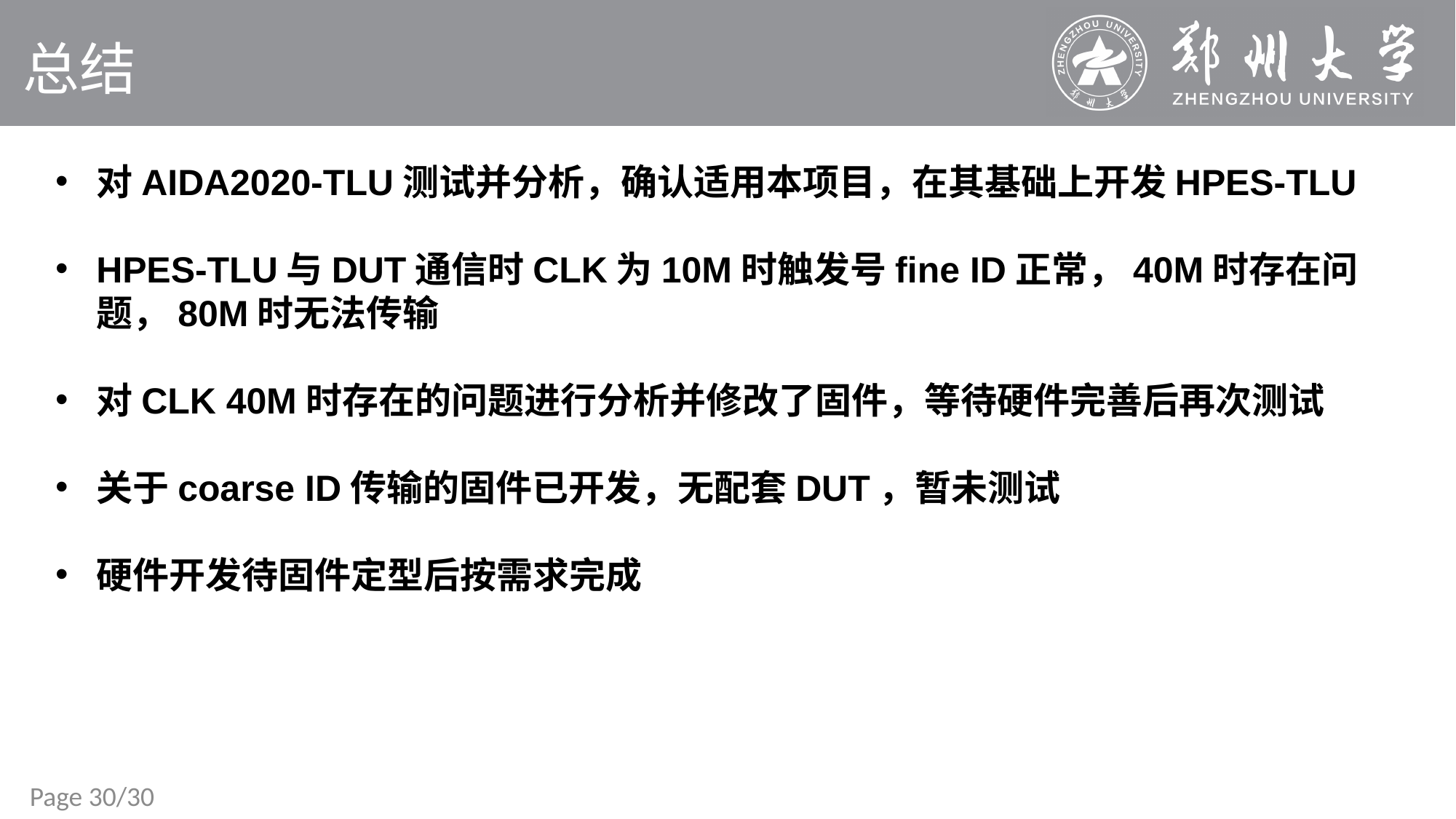

总结
对AIDA2020-TLU测试并分析，确认适用本项目，在其基础上开发HPES-TLU

HPES-TLU与DUT通信时CLK为10M时触发号fine ID正常，40M时存在问题，80M时无法传输

对CLK 40M时存在的问题进行分析并修改了固件，等待硬件完善后再次测试

关于coarse ID传输的固件已开发，无配套DUT，暂未测试

硬件开发待固件定型后按需求完成